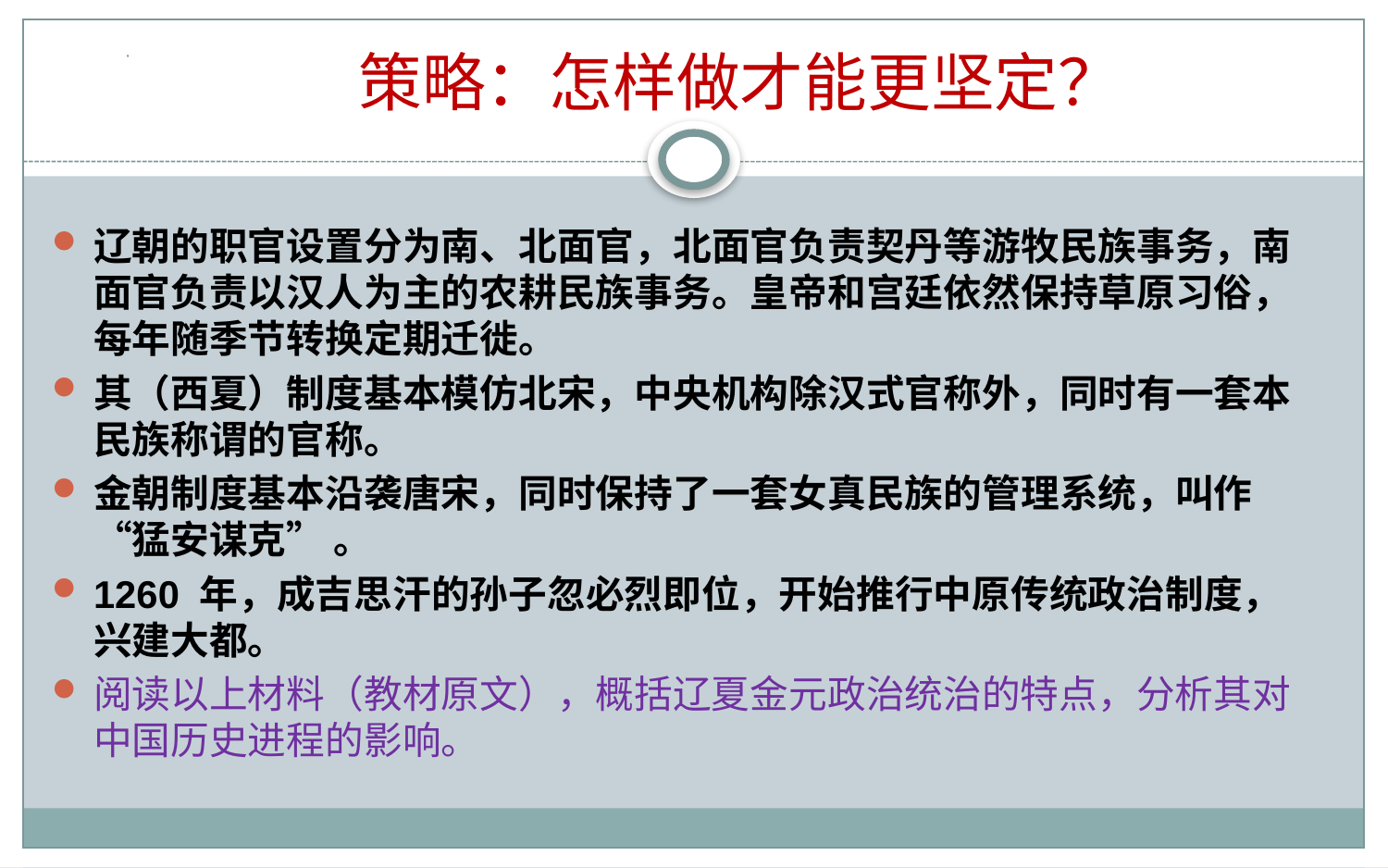

策略：怎样做才能更坚定？
辽朝的职官设置分为南、北面官，北面官负责契丹等游牧民族事务，南面官负责以汉人为主的农耕民族事务。皇帝和宫廷依然保持草原习俗，每年随季节转换定期迁徙。
其（西夏）制度基本模仿北宋，中央机构除汉式官称外，同时有一套本民族称谓的官称。
金朝制度基本沿袭唐宋，同时保持了一套女真民族的管理系统，叫作“猛安谋克” 。
1260 年，成吉思汗的孙子忽必烈即位，开始推行中原传统政治制度，兴建大都。
阅读以上材料（教材原文），概括辽夏金元政治统治的特点，分析其对中国历史进程的影响。